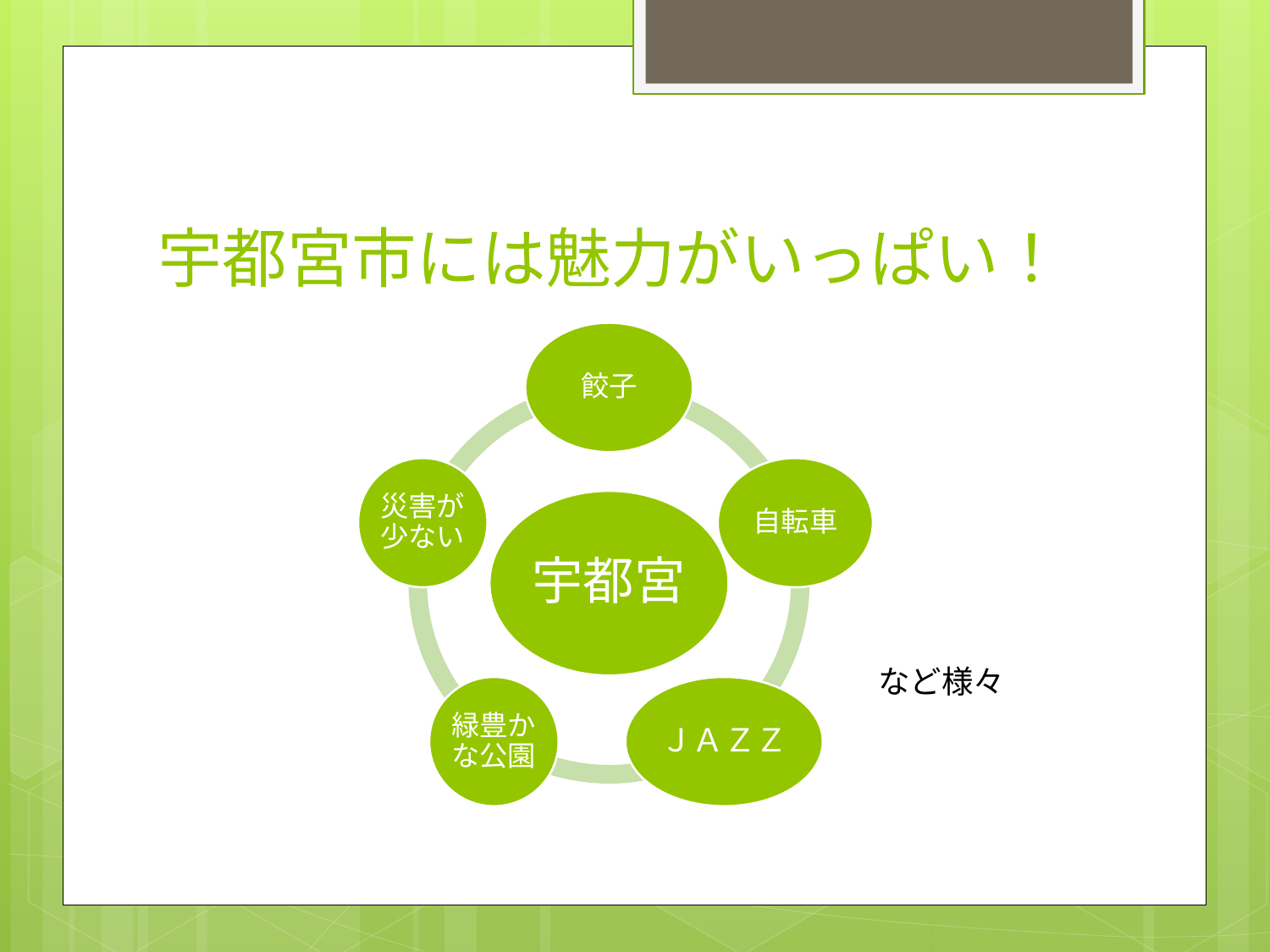

# 宇都宮市には魅力がいっぱい！
宇都宮
餃子
自転車
ＪＡＺＺ
緑豊かな公園
災害が少ない
など様々